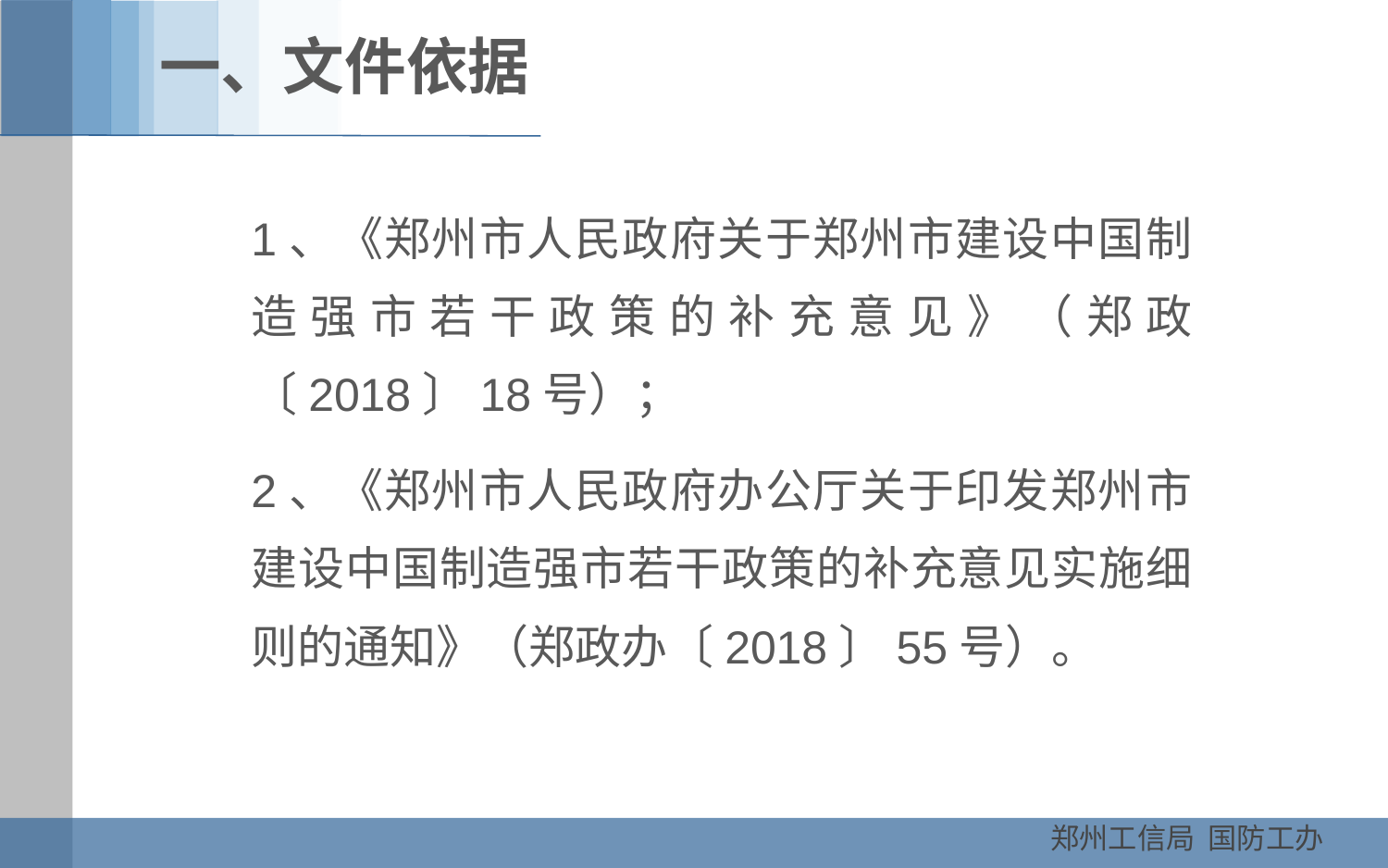

一、文件依据

1、《郑州市人民政府关于郑州市建设中国制造强市若干政策的补充意见》（郑政〔2018〕18号）；
2、《郑州市人民政府办公厅关于印发郑州市建设中国制造强市若干政策的补充意见实施细则的通知》（郑政办〔2018〕55号）。

郑州工信局  国防工办